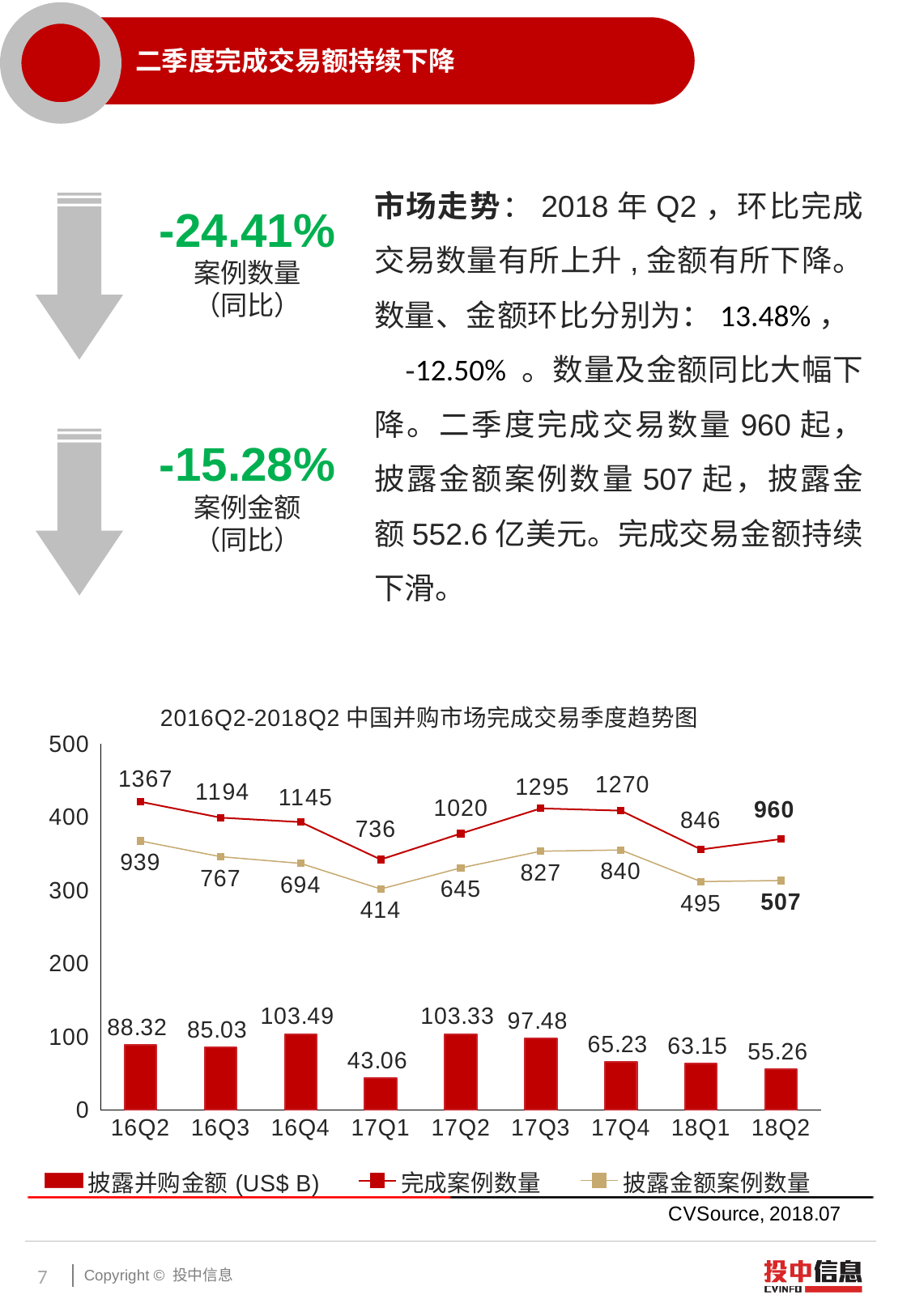

# 二季度完成交易额持续下降
市场走势：2018年Q2，环比完成交易数量有所上升,金额有所下降。数量、金额环比分别为：13.48%，      -12.50% 。数量及金额同比大幅下降。二季度完成交易数量960起，披露金额案例数量507起，披露金额552.6亿美元。完成交易金额持续下滑。
-24.41%
案例数量
（同比）

-15.28%
案例金额
（同比）

### Chart: 2016Q2-2018Q2中国并购市场完成交易季度趋势图

| Category | 披露并购金额(US$ B) | 完成案例数量 | 披露金额案例数量 |
|---|---|---|---|
| 16Q2 | 88.31717617711959 | 1367.0 | 939.0 |
| 16Q3 | 85.02836764116896 | 1194.0 | 767.0 |
| 16Q4 | 103.49063278186989 | 1145.0 | 694.0 |
| 17Q1 | 43.05875797914004 | 736.0 | 414.0 |
| 17Q2 | 103.32880305493987 | 1020.0 | 645.0 |
| 17Q3 | 97.47833142972998 | 1295.0 | 827.0 |
| 17Q4 | 65.22859126219433 | 1270.0 | 840.0 |
| 18Q1 | 63.15379022694 | 846.0 | 495.0 |
| 18Q2 | 55.26037958405196 | 960.0 | 507.0 |
7